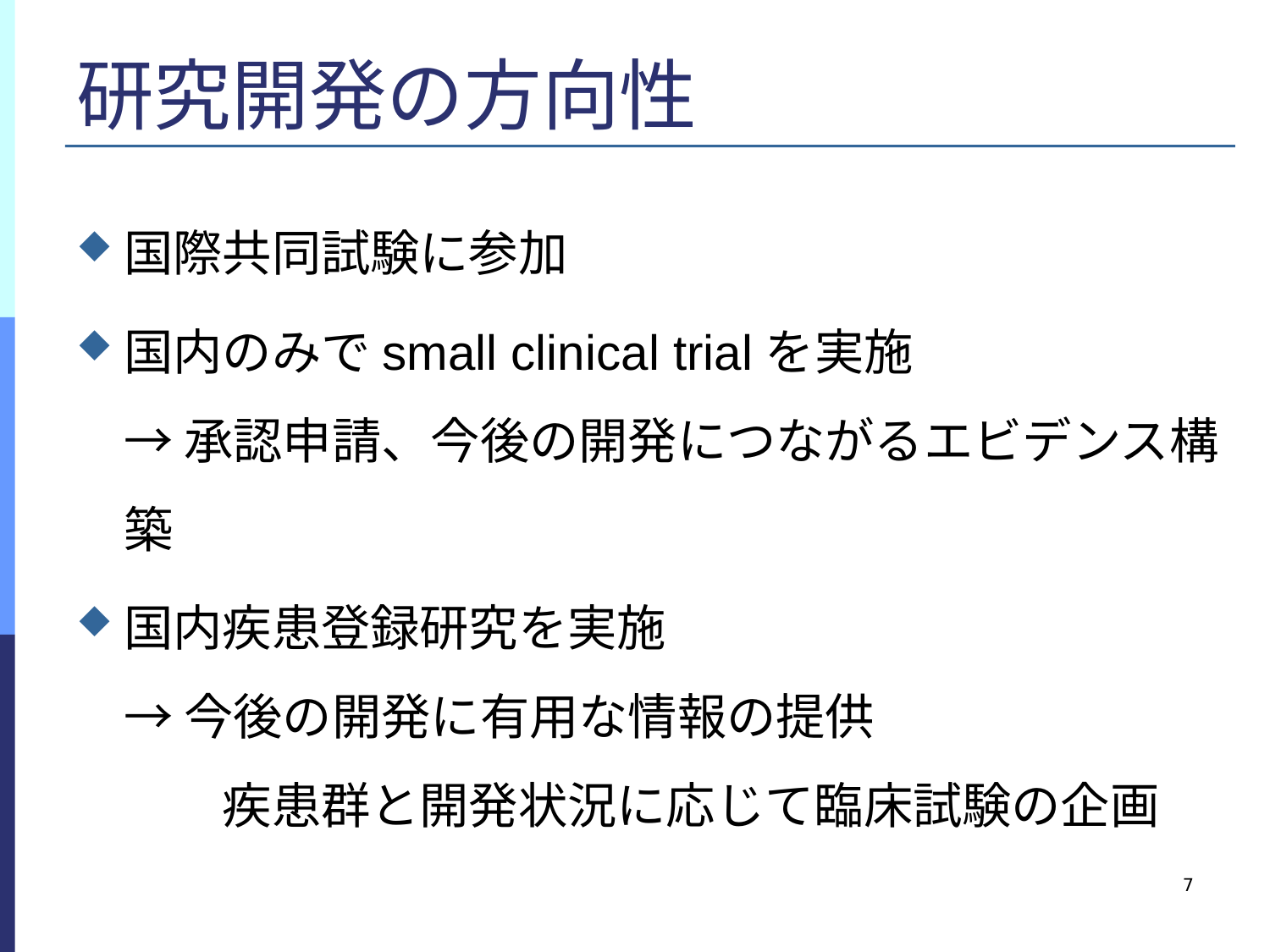

# 研究開発の方向性
国際共同試験に参加
国内のみでsmall clinical trialを実施
→ 承認申請、今後の開発につながるエビデンス構築
国内疾患登録研究を実施
→ 今後の開発に有用な情報の提供
　　疾患群と開発状況に応じて臨床試験の企画

7